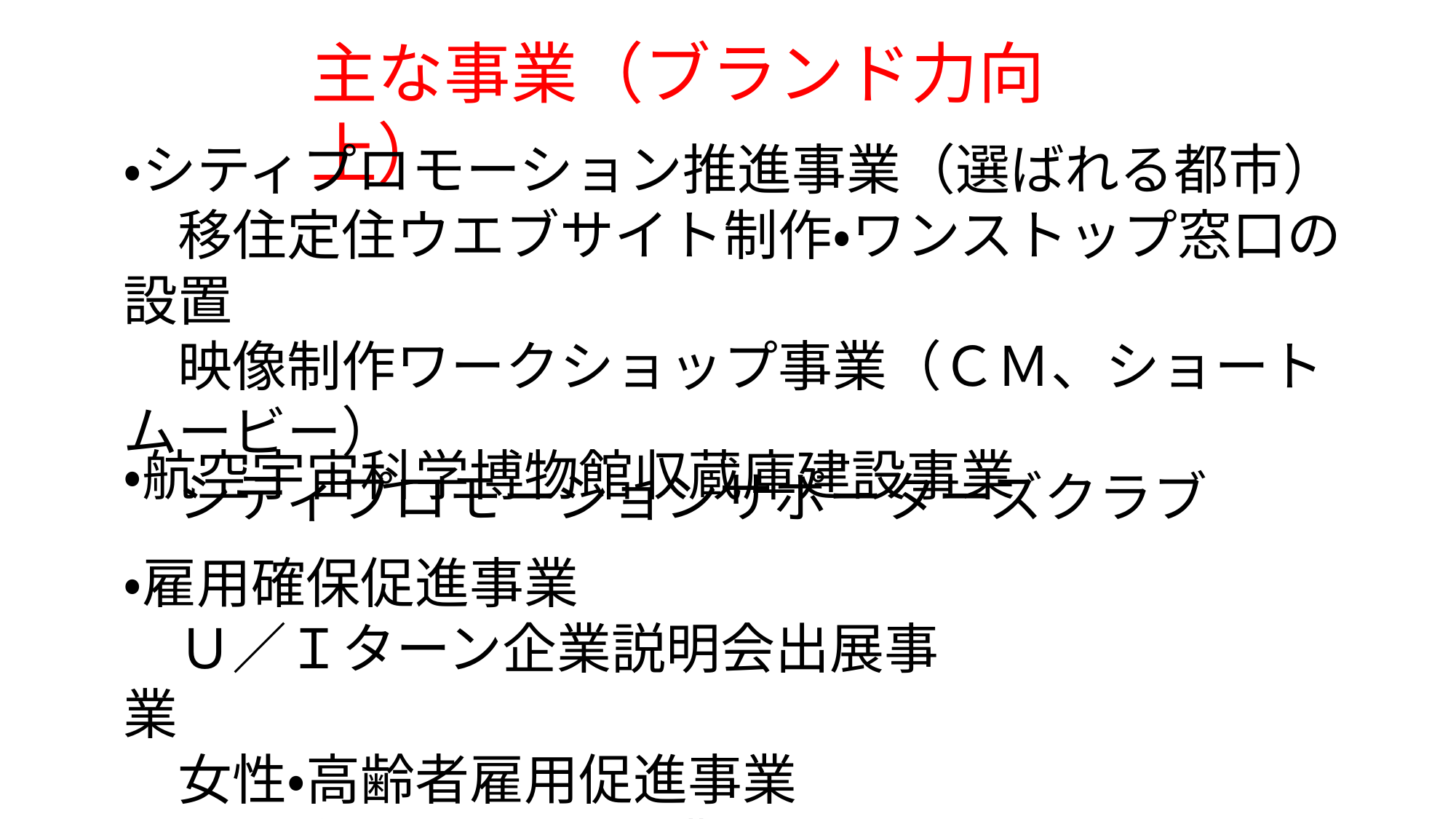

主な事業（ブランド力向上）
・シティプロモーション推進事業（選ばれる都市）
　移住定住ウエブサイト制作・ワンストップ窓口の設置
　映像制作ワークショップ事業（ＣＭ、ショートムービー）
　シティプロモーションサポーターズクラブ
・航空宇宙科学博物館収蔵庫建設事業
・雇用確保促進事業
　Ｕ／Ｉターン企業説明会出展事業
　女性・高齢者雇用促進事業
　雇用確保広域展開事業